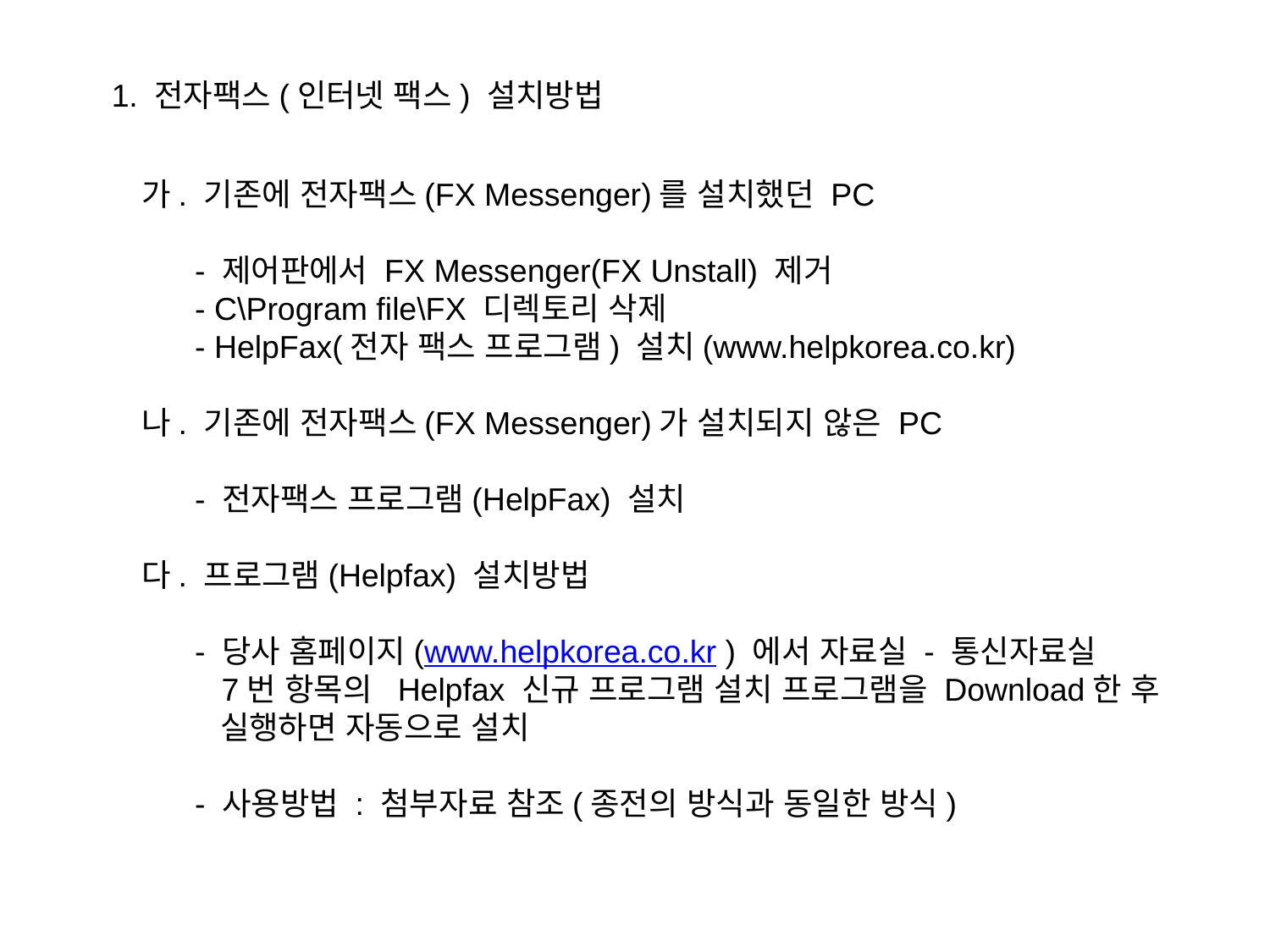

1. 전자팩스(인터넷 팩스) 설치방법
가. 기존에 전자팩스(FX Messenger)를 설치했던 PC

      - 제어판에서 FX Messenger(FX Unstall) 제거
      - C\Program file\FX 디렉토리 삭제
      - HelpFax(전자 팩스 프로그램) 설치(www.helpkorea.co.kr)

나. 기존에 전자팩스(FX Messenger)가 설치되지 않은 PC

      - 전자팩스 프로그램(HelpFax) 설치

다. 프로그램(Helpfax) 설치방법

      - 당사 홈페이지(www.helpkorea.co.kr ) 에서 자료실 - 통신자료실
         7번 항목의  Helpfax 신규 프로그램 설치 프로그램을 Download한 후
        실행하면 자동으로 설치

      - 사용방법 : 첨부자료 참조(종전의 방식과 동일한 방식)